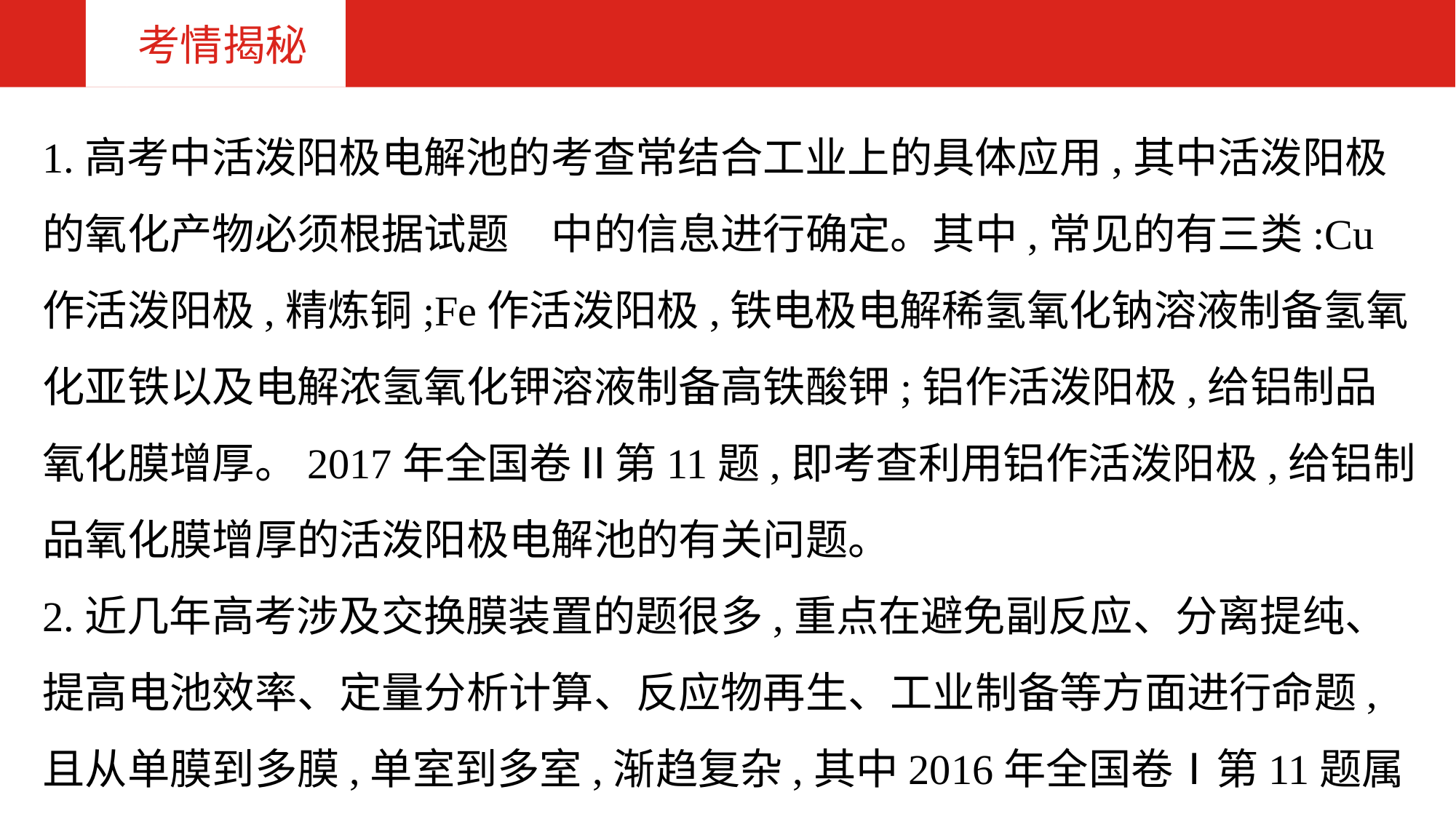

化学 专题十五 　电解池　金属的腐蚀与防护
考情揭秘

1.高考中活泼阳极电解池的考查常结合工业上的具体应用,其中活泼阳极的氧化产物必须根据试题　中的信息进行确定。其中,常见的有三类:Cu作活泼阳极,精炼铜;Fe作活泼阳极,铁电极电解稀氢氧化钠溶液制备氢氧化亚铁以及电解浓氢氧化钾溶液制备高铁酸钾;铝作活泼阳极,给铝制品氧化膜增厚。2017年全国卷Ⅱ第11题,即考查利用铝作活泼阳极,给铝制品氧化膜增厚的活泼阳极电解池的有关问题。
2.近几年高考涉及交换膜装置的题很多,重点在避免副反应、分离提纯、提高电池效率、定量分析计算、反应物再生、工业制备等方面进行命题,且从单膜到多膜,单室到多室,渐趋复杂,其中2016年全国卷Ⅰ第11题属于“三室式”